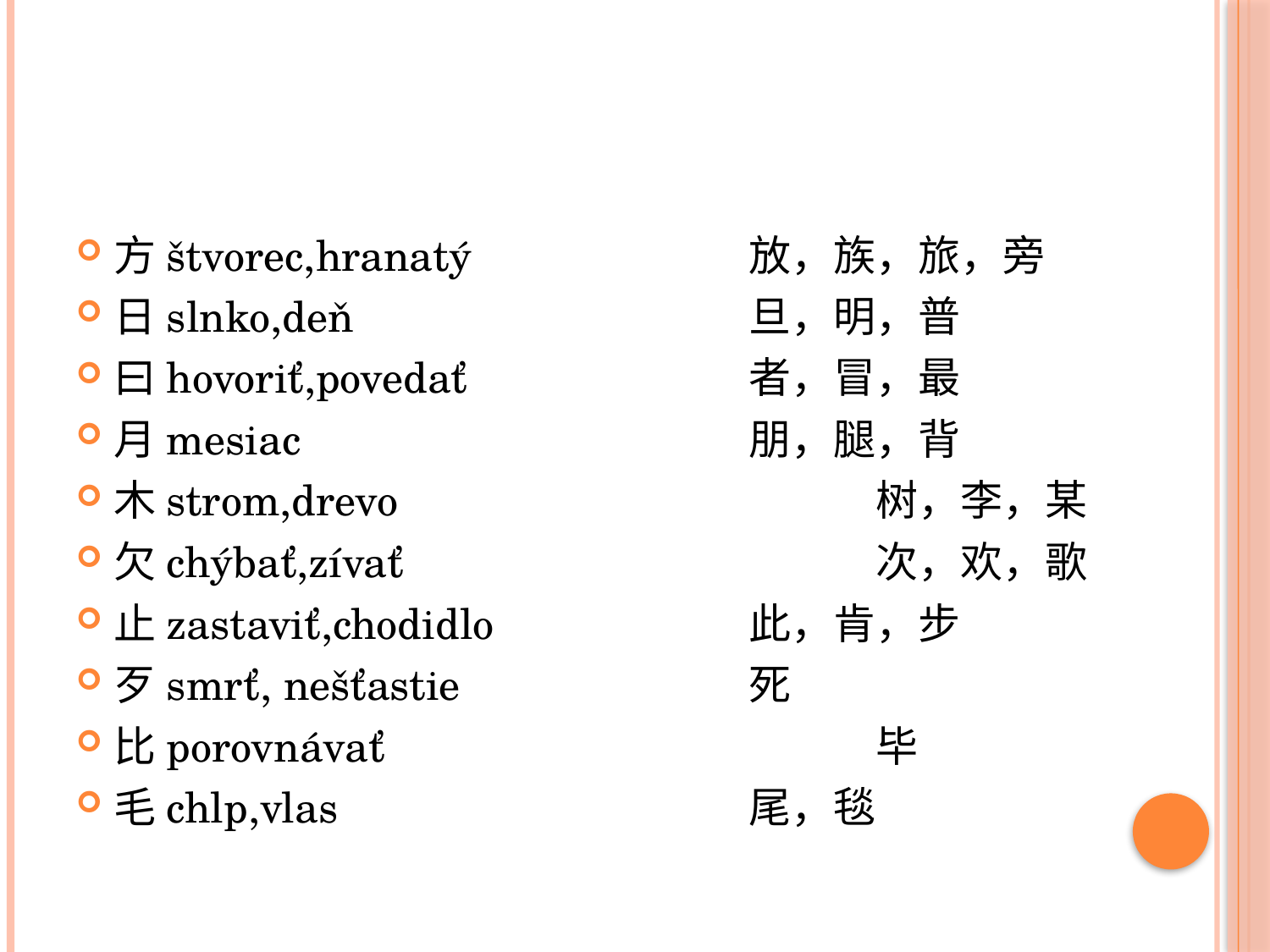

#
方štvorec,hranatý			放，族，旅，旁
日slnko,deň				旦，明，普
曰hovoriť,povedať			者，冒，最
月mesiac				朋，腿，背
木strom,drevo				树，李，某
欠chýbať,zívať				次，欢，歌
止zastaviť,chodidlo			此，肯，步
歹smrť, nešťastie			死
比porovnávať				毕
毛chlp,vlas				尾，毯